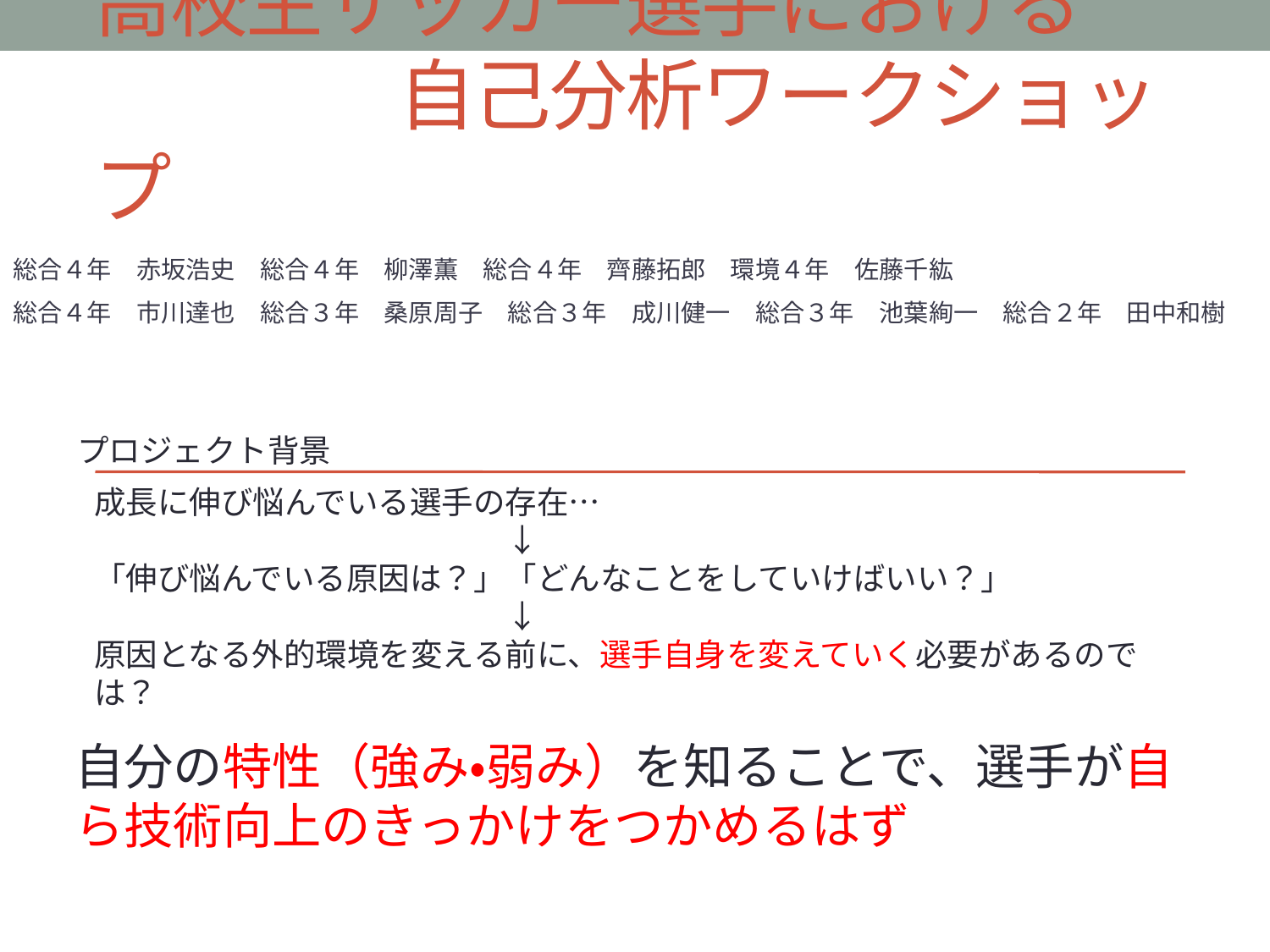

# 高校生サッカー選手における 　　　　自己分析ワークショップ
総合４年　赤坂浩史　総合４年　柳澤薫　総合４年　齊藤拓郎　環境４年　佐藤千紘
総合４年　市川達也　総合３年　桑原周子　総合３年　成川健一　総合３年　池葉絢一　総合２年　田中和樹

プロジェクト背景
成長に伸び悩んでいる選手の存在…
　　　　　　　　　　　　　↓
「伸び悩んでいる原因は？」「どんなことをしていけばいい？」
　　　　　　　　　　　　　↓
原因となる外的環境を変える前に、選手自身を変えていく必要があるのでは？
自分の特性（強み・弱み）を知ることで、選手が自ら技術向上のきっかけをつかめるはず